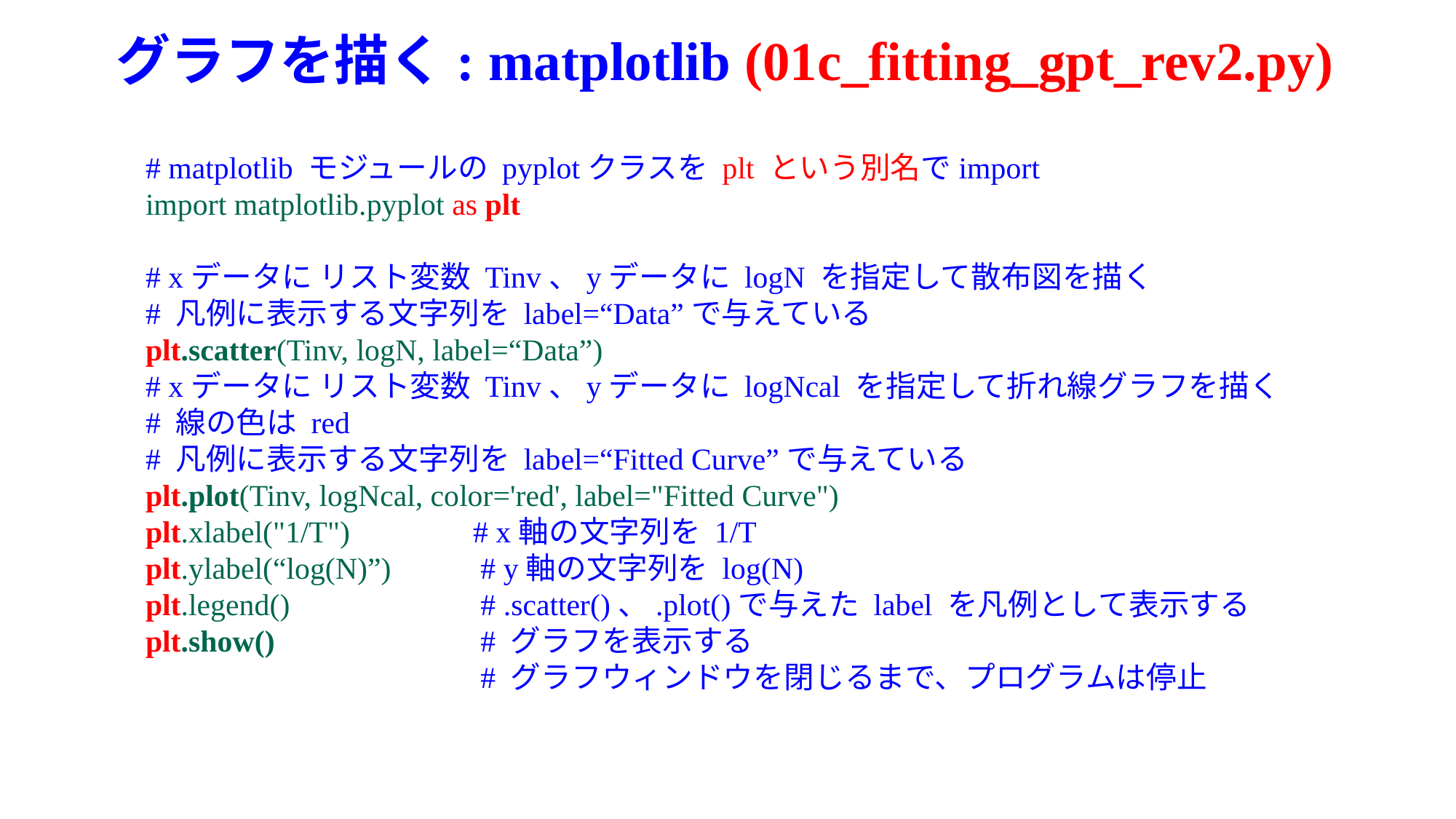

# グラフを描く: matplotlib (01c_fitting_gpt_rev2.py)
# matplotlib モジュールの pyplotクラスを plt という別名でimport
import matplotlib.pyplot as plt

# xデータに リスト変数 Tinv、yデータに logN を指定して散布図を描く
# 凡例に表示する文字列を label=“Data”で与えている
plt.scatter(Tinv, logN, label=“Data”)
# xデータに リスト変数 Tinv、yデータに logNcal を指定して折れ線グラフを描く
# 線の色は red
# 凡例に表示する文字列を label=“Fitted Curve”で与えている
plt.plot(Tinv, logNcal, color='red', label="Fitted Curve")
plt.xlabel("1/T")	 	# x軸の文字列を 1/T
plt.ylabel(“log(N)”)	 # y軸の文字列を log(N)
plt.legend()		 # .scatter()、.plot()で与えた label を凡例として表示する
plt.show()		 # グラフを表示する
			 # グラフウィンドウを閉じるまで、プログラムは停止